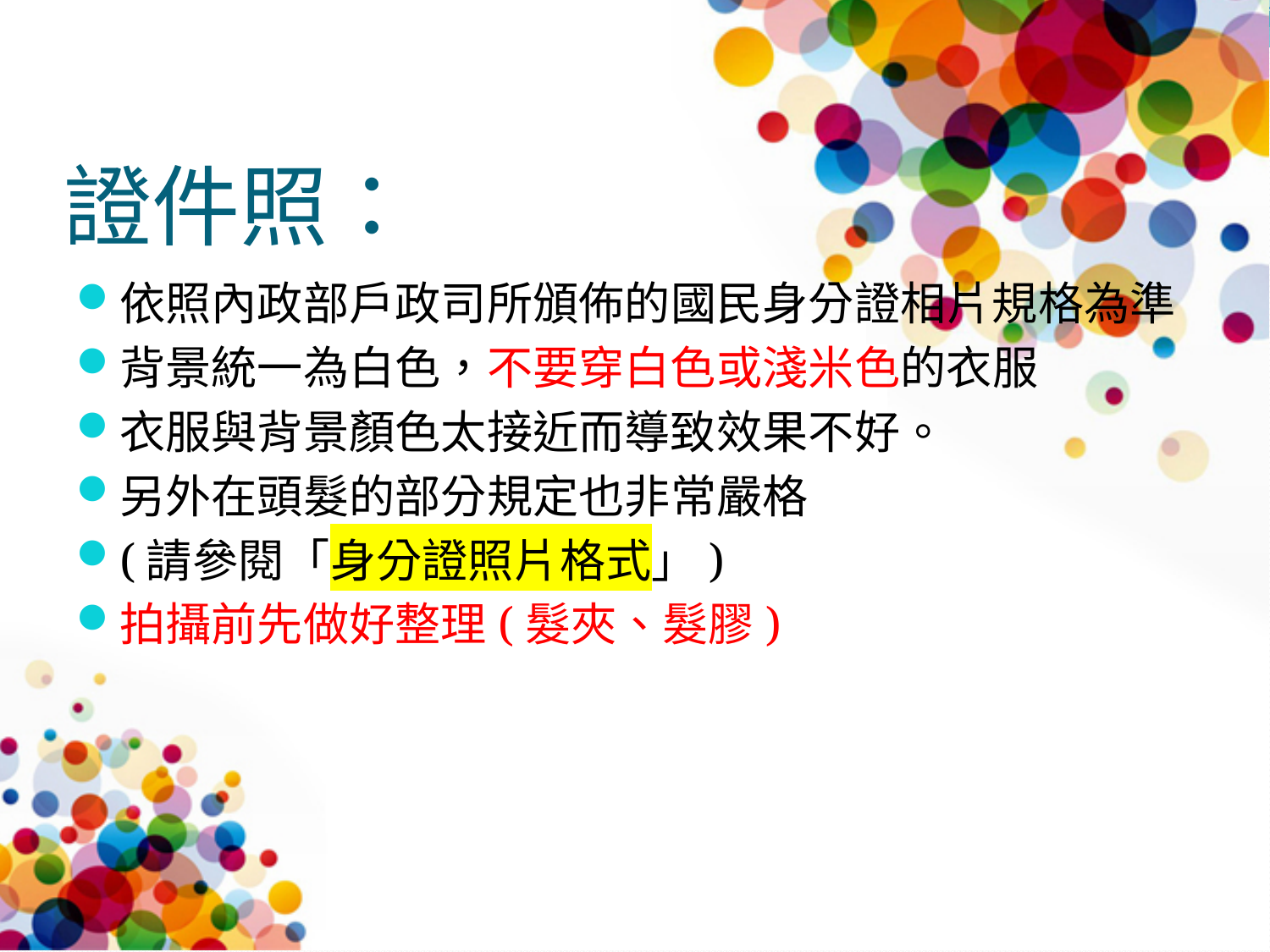

# 證件照：
依照內政部戶政司所頒佈的國民身分證相片規格為準
背景統一為白色，不要穿白色或淺米色的衣服
衣服與背景顏色太接近而導致效果不好。
另外在頭髮的部分規定也非常嚴格
(請參閱「身分證照片格式」)
拍攝前先做好整理(髮夾、髮膠)